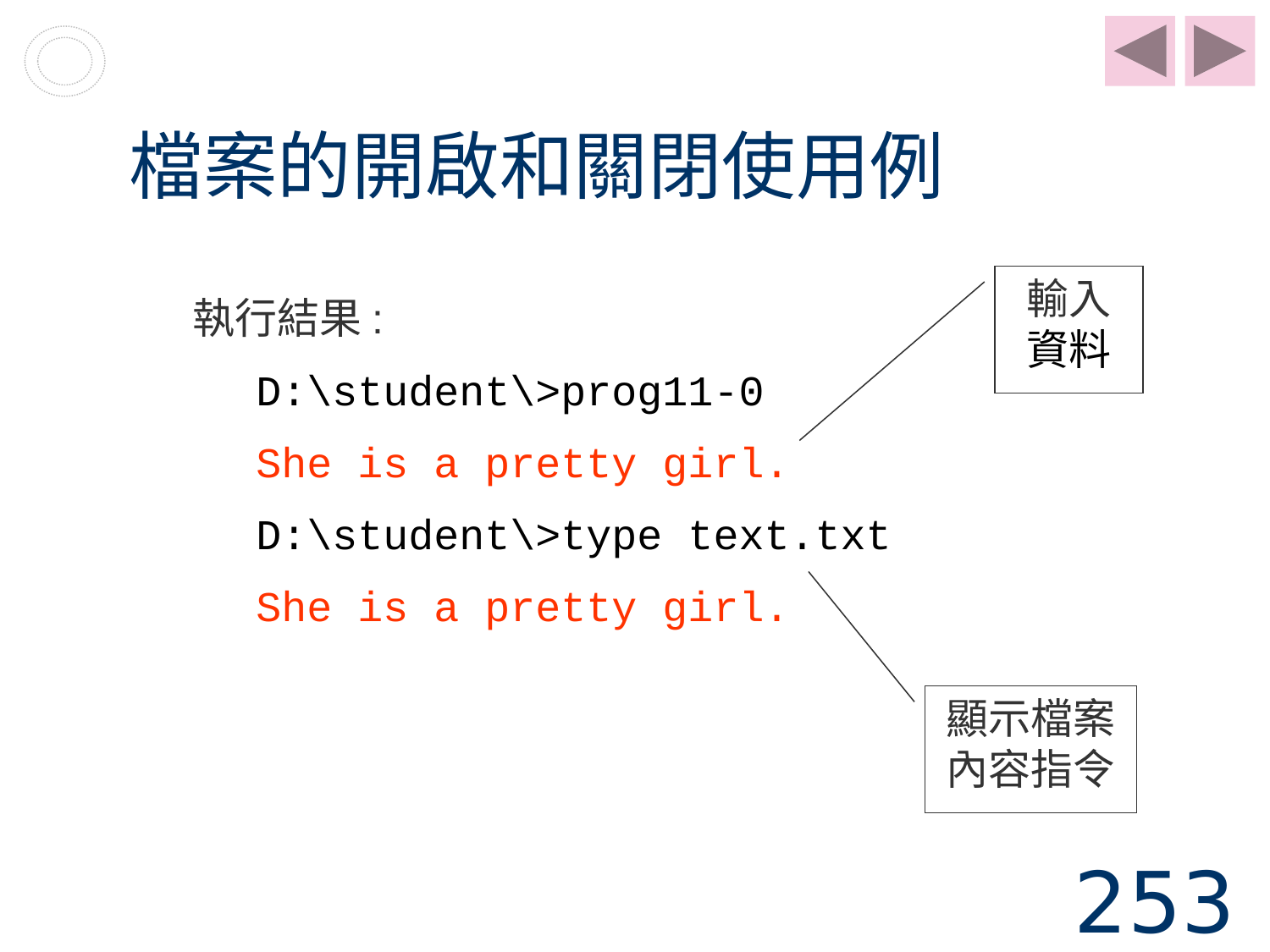

# 檔案的開啟和關閉使用例
輸入資料
執行結果:
D:\student\>prog11-0
She is a pretty girl.
D:\student\>type text.txt
She is a pretty girl.
顯示檔案內容指令
253